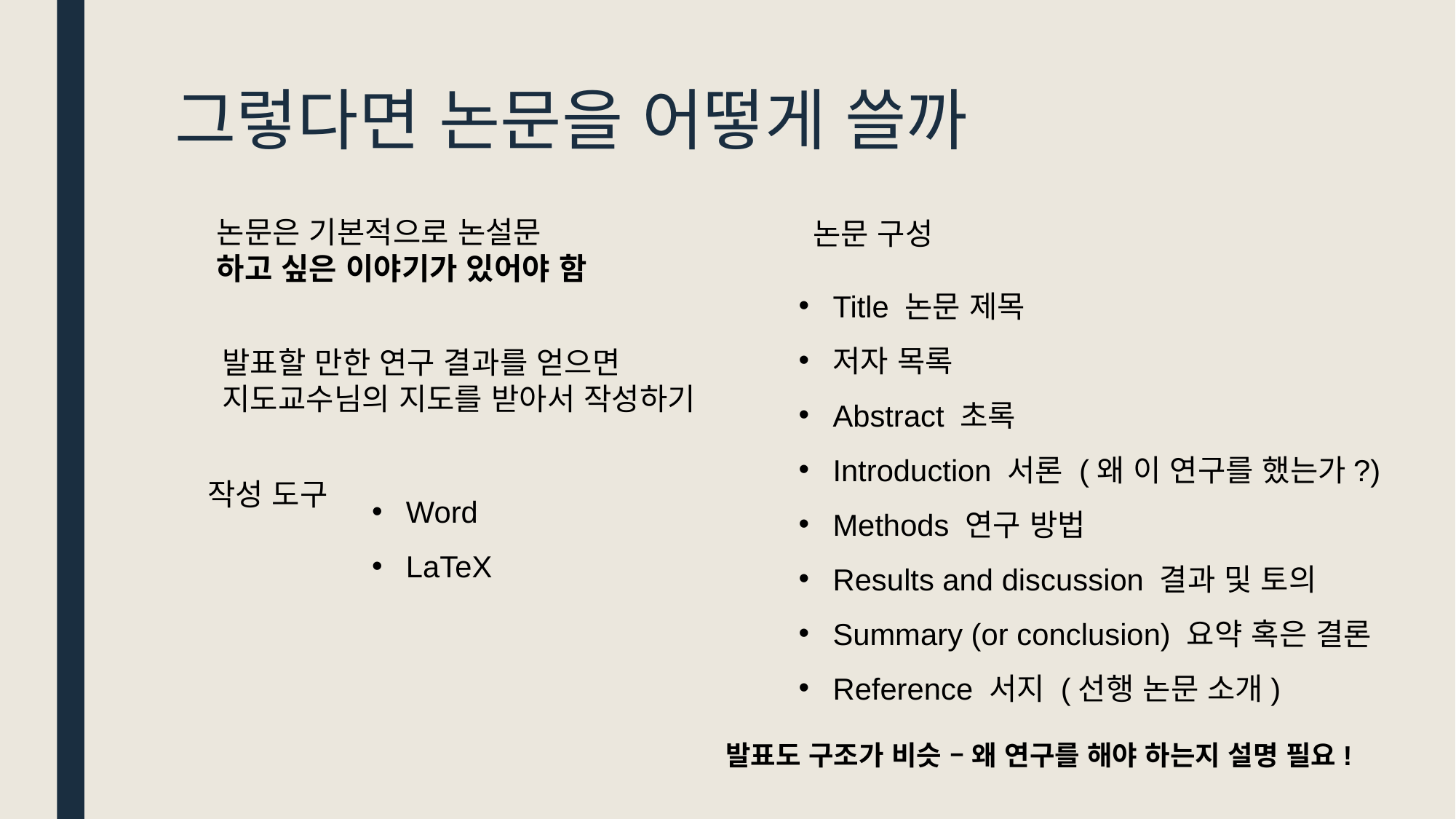

# 그렇다면 논문을 어떻게 쓸까
논문은 기본적으로 논설문
하고 싶은 이야기가 있어야 함
논문 구성
Title 논문 제목
저자 목록
Abstract 초록
Introduction 서론 (왜 이 연구를 했는가?)
Methods 연구 방법
Results and discussion 결과 및 토의
Summary (or conclusion) 요약 혹은 결론
Reference 서지 (선행 논문 소개)
발표할 만한 연구 결과를 얻으면
지도교수님의 지도를 받아서 작성하기
Word
LaTeX
작성 도구
발표도 구조가 비슷 – 왜 연구를 해야 하는지 설명 필요!